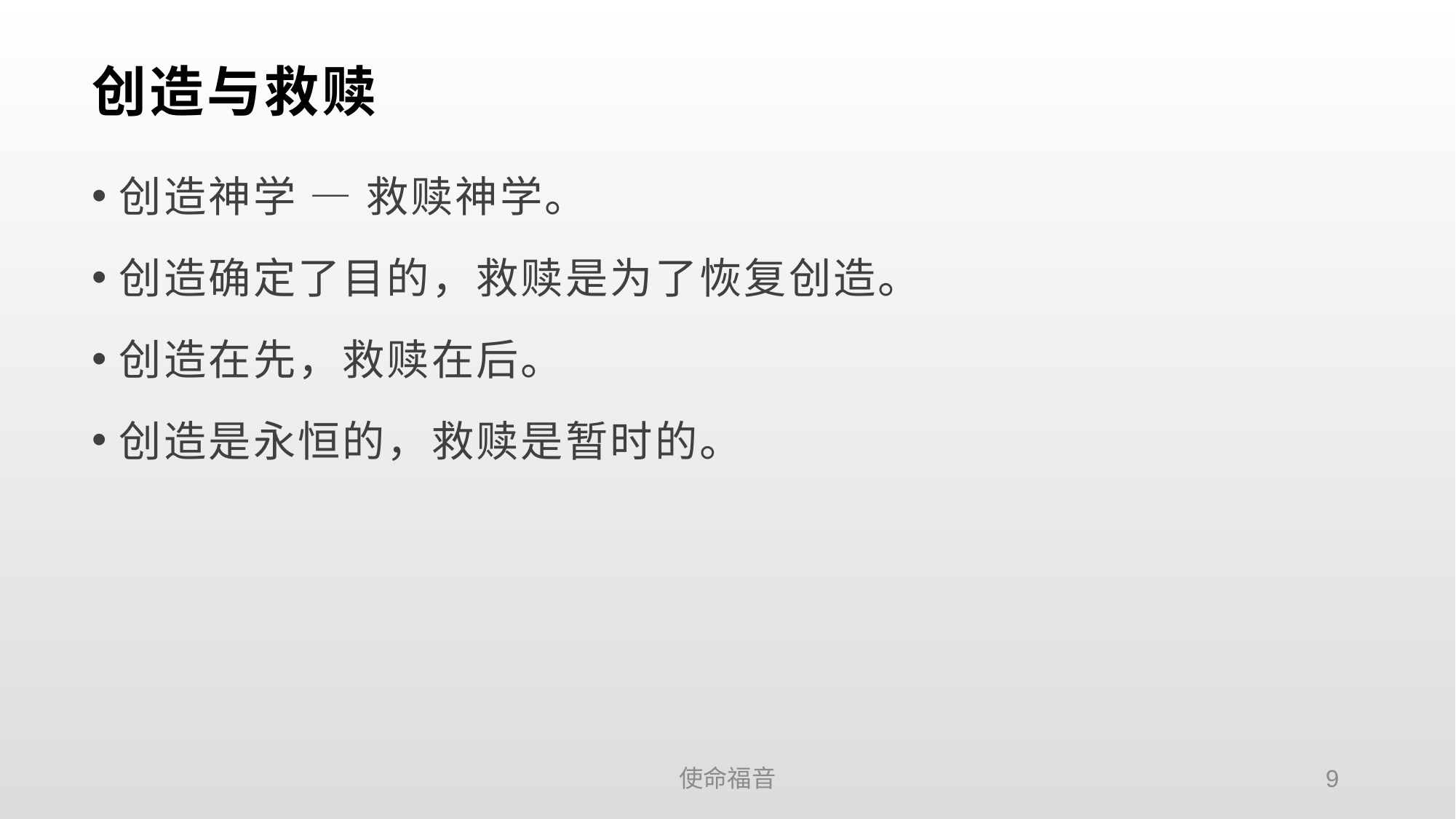

# 创造与救赎
创造神学 — 救赎神学。
创造确定了目的，救赎是为了恢复创造。
创造在先，救赎在后。
创造是永恒的，救赎是暂时的。
使命福音
9